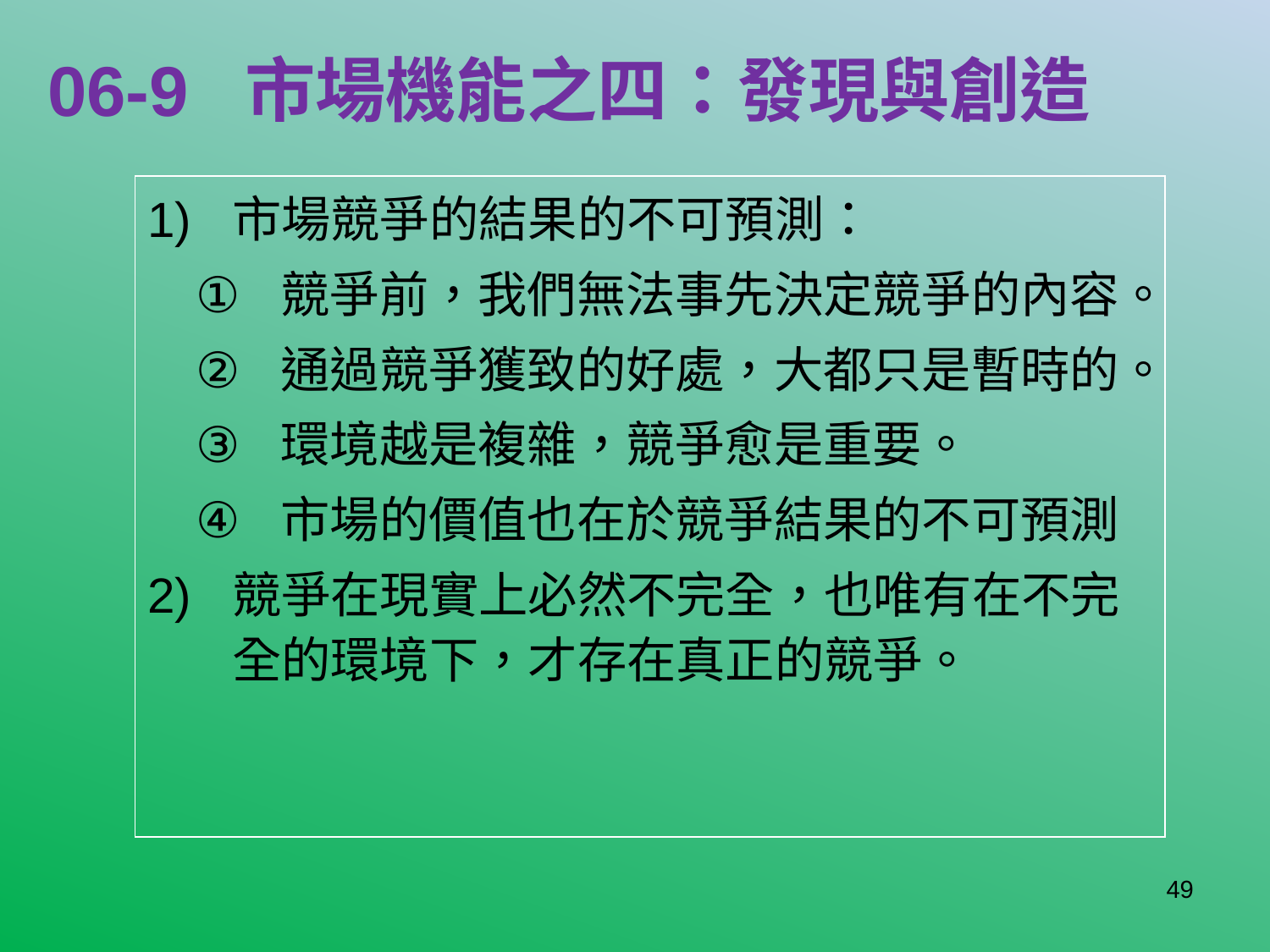

# 06-9  市場機能之四：發現與創造
市場競爭的結果的不可預測：
競爭前，我們無法事先決定競爭的內容。
通過競爭獲致的好處，大都只是暫時的。
環境越是複雜，競爭愈是重要。
市場的價值也在於競爭結果的不可預測
競爭在現實上必然不完全，也唯有在不完全的環境下，才存在真正的競爭。
49